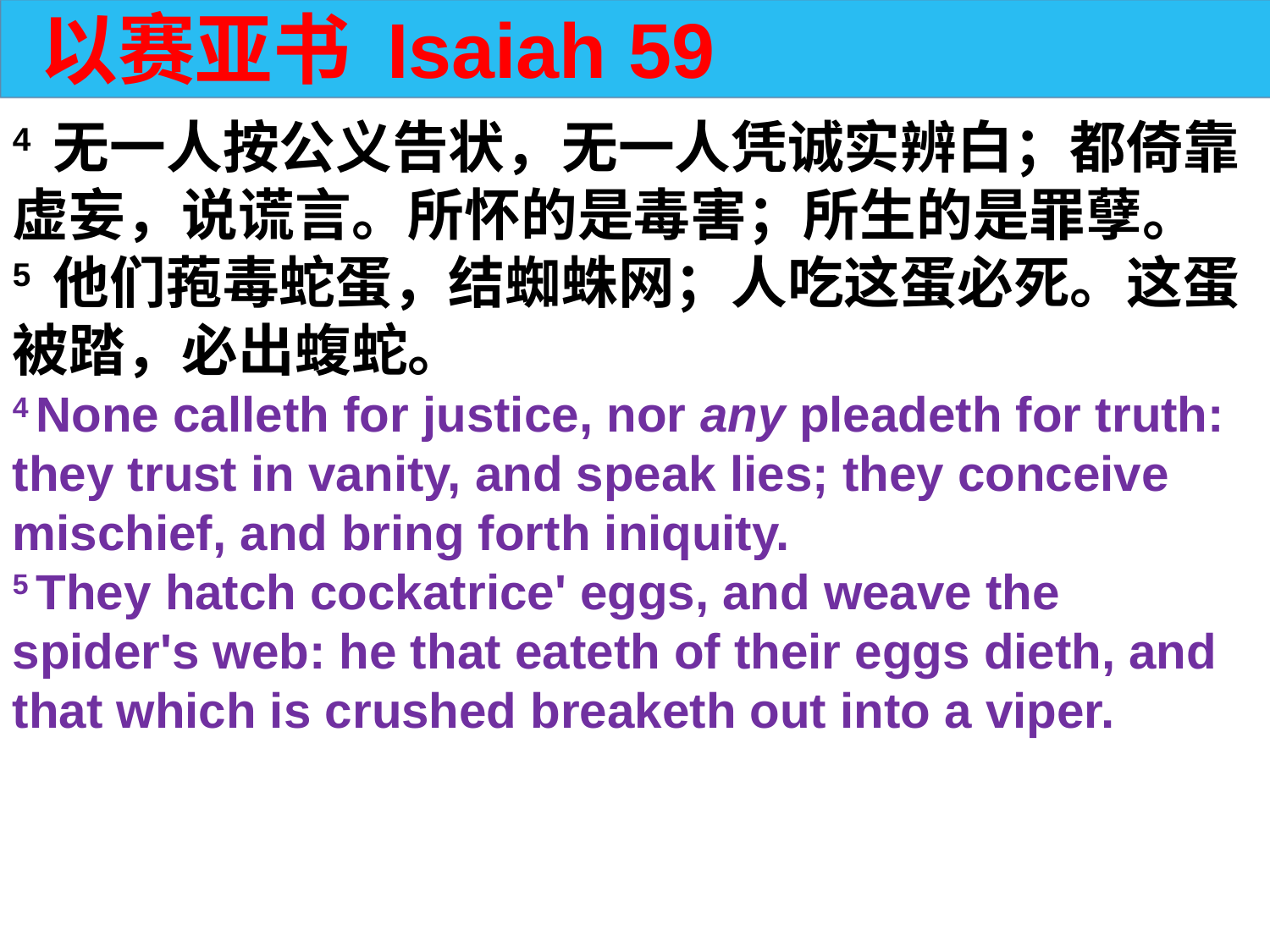

以赛亚书 Isaiah 59
4 无一人按公义告状，无一人凭诚实辨白；都倚靠虚妄，说谎言。所怀的是毒害；所生的是罪孽。
5 他们菢毒蛇蛋，结蜘蛛网；人吃这蛋必死。这蛋被踏，必出蝮蛇。
4 None calleth for justice, nor any pleadeth for truth: they trust in vanity, and speak lies; they conceive mischief, and bring forth iniquity.
5 They hatch cockatrice' eggs, and weave the spider's web: he that eateth of their eggs dieth, and that which is crushed breaketh out into a viper.